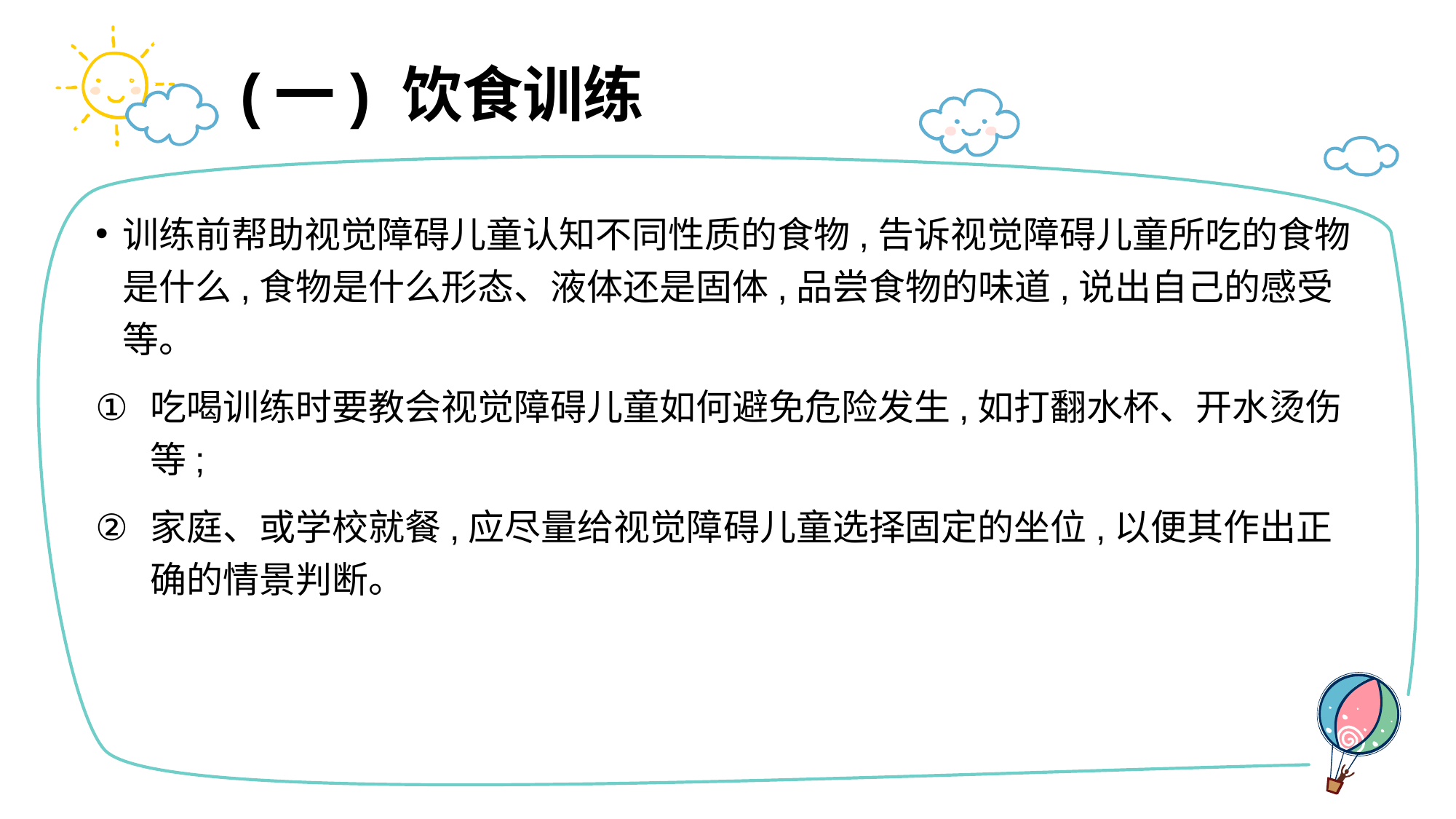

# (一) 饮食训练
训练前帮助视觉障碍儿童认知不同性质的食物,告诉视觉障碍儿童所吃的食物是什么,食物是什么形态、液体还是固体,品尝食物的味道,说出自己的感受等。
吃喝训练时要教会视觉障碍儿童如何避免危险发生,如打翻水杯、开水烫伤等;
家庭、或学校就餐,应尽量给视觉障碍儿童选择固定的坐位,以便其作出正确的情景判断。